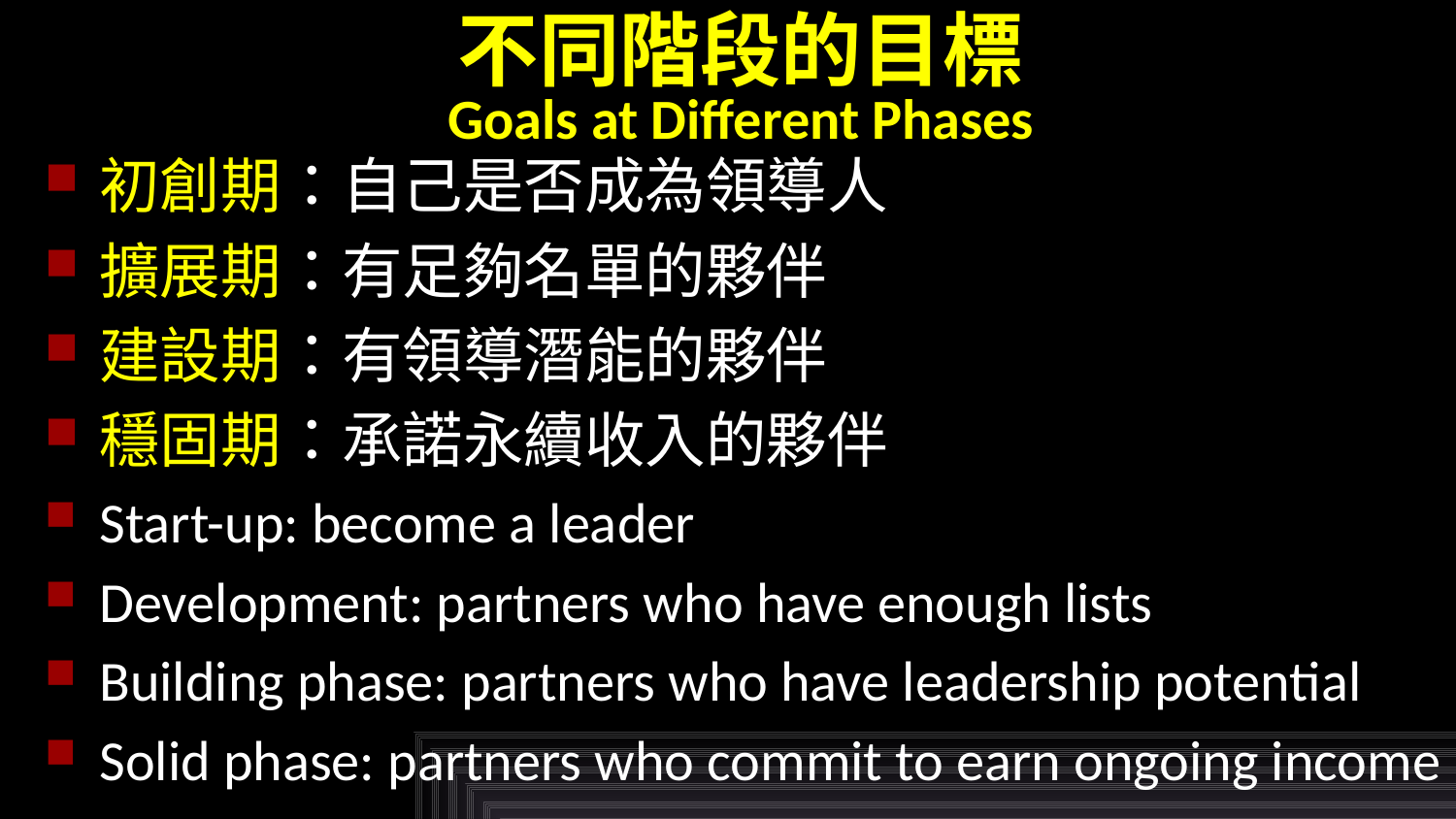

不同階段的目標
Goals at Different Phases
初創期：自己是否成為領導人
擴展期：有足夠名單的夥伴
建設期：有領導潛能的夥伴
穩固期：承諾永續收入的夥伴
Start-up: become a leader
Development: partners who have enough lists
Building phase: partners who have leadership potential
Solid phase: partners who commit to earn ongoing income